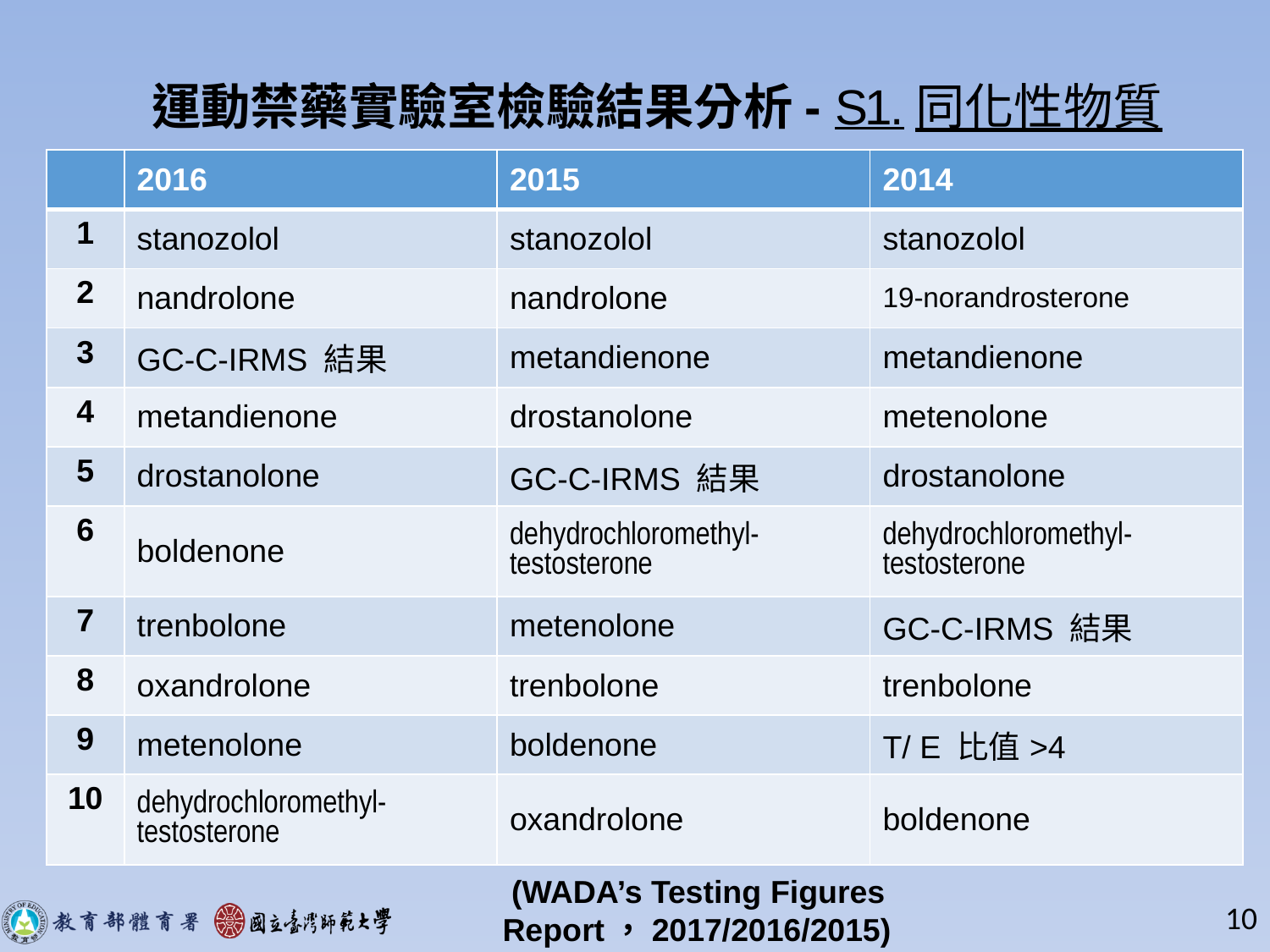

運動禁藥實驗室檢驗結果分析- S1.同化性物質
|  | 2016 | 2015 | 2014 |
| --- | --- | --- | --- |
| 1 | stanozolol | stanozolol | stanozolol |
| 2 | nandrolone | nandrolone | 19‐norandrosterone |
| 3 | GC-C-IRMS 結果 | metandienone | metandienone |
| 4 | metandienone | drostanolone | metenolone |
| 5 | drostanolone | GC-C-IRMS 結果 | drostanolone |
| 6 | boldenone | dehydrochloromethyl-testosterone | dehydrochloromethyl-testosterone |
| 7 | trenbolone | metenolone | GC-C-IRMS 結果 |
| 8 | oxandrolone | trenbolone | trenbolone |
| 9 | metenolone | boldenone | T/ E 比值>4 |
| 10 | dehydrochloromethyl‐ testosterone | oxandrolone | boldenone |
 (WADA’s Testing Figures Report，2017/2016/2015)
10